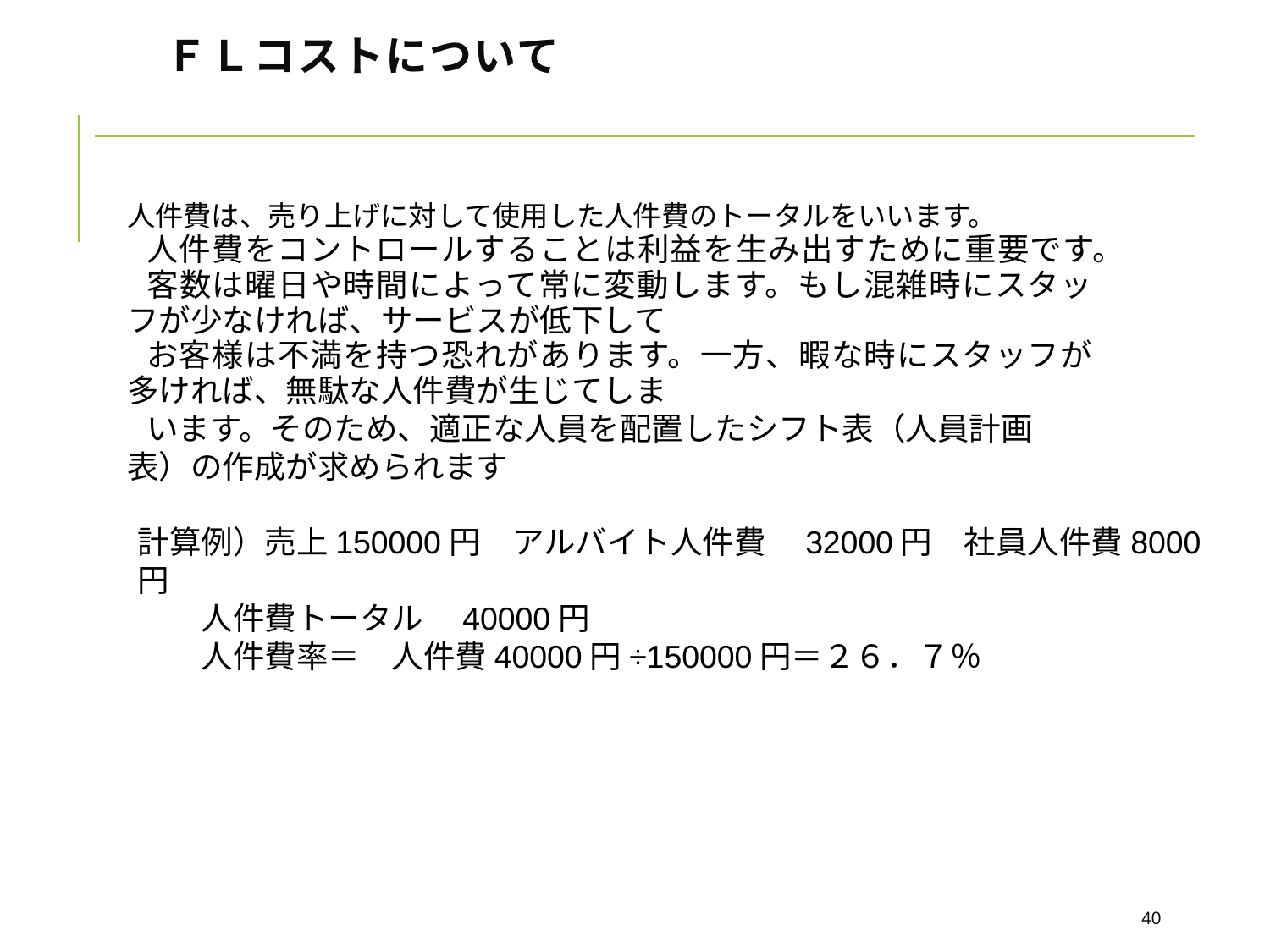

# ＦＬコストについて
人件費は、売り上げに対して使用した人件費のトータルをいいます。
人件費をコントロールすることは利益を生み出すために重要です。
客数は曜日や時間によって常に変動します。もし混雑時にスタッフが少なければ、サービスが低下して
お客様は不満を持つ恐れがあります。一方、暇な時にスタッフが多ければ、無駄な人件費が生じてしま
います。そのため、適正な人員を配置したシフト表（人員計画表）の作成が求められます
計算例）売上150000円　アルバイト人件費　32000円　社員人件費8000円
　　人件費トータル　40000円
　　人件費率＝　人件費40000円÷150000円＝２６．７％
40